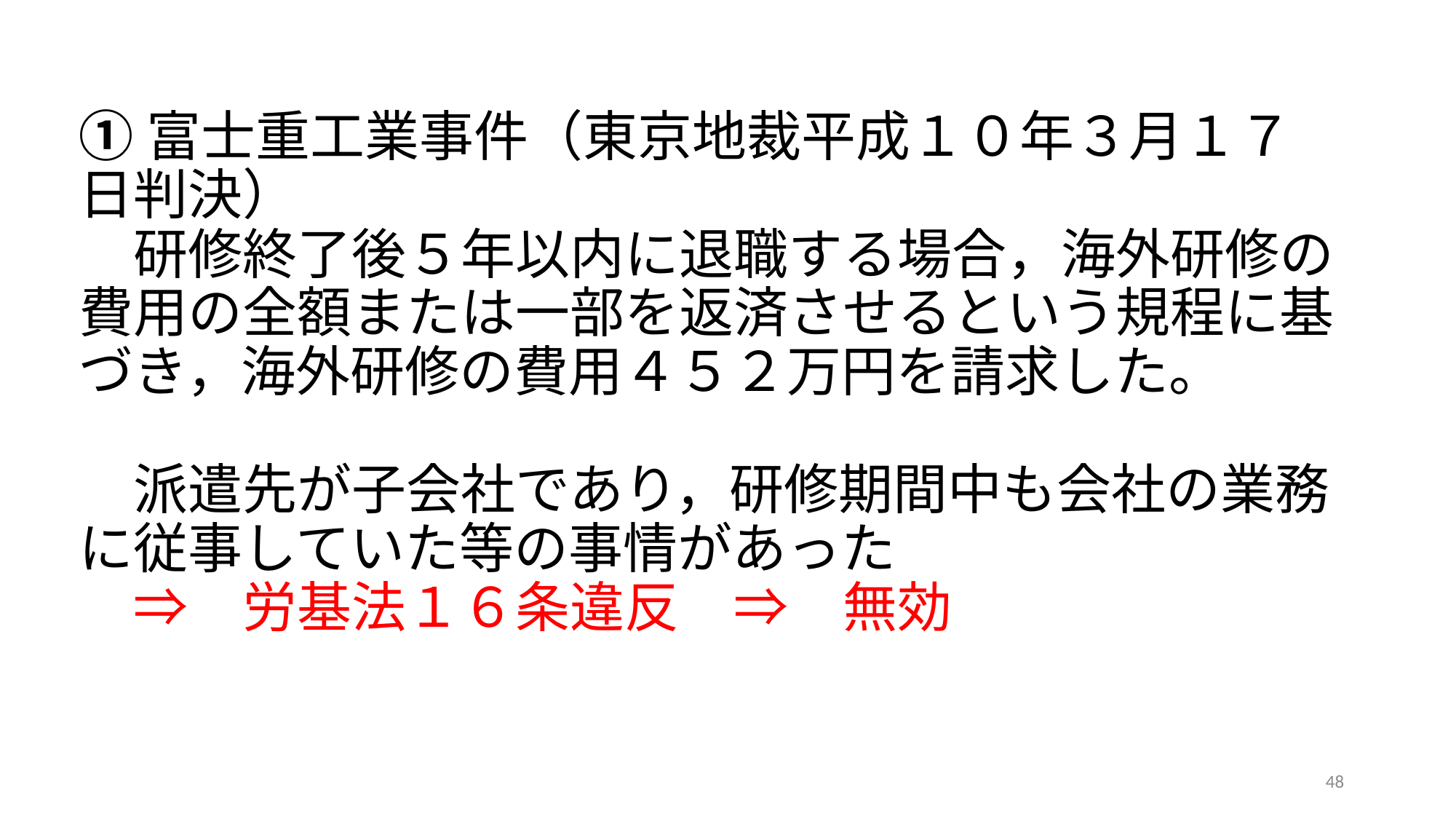

# ①富士重工業事件（東京地裁平成１０年３月１７日判決） 　研修終了後５年以内に退職する場合，海外研修の費用の全額または一部を返済させるという規程に基づき，海外研修の費用４５２万円を請求した。 　派遣先が子会社であり，研修期間中も会社の業務に従事していた等の事情があった 　⇒　労基法１６条違反　⇒　無効

48